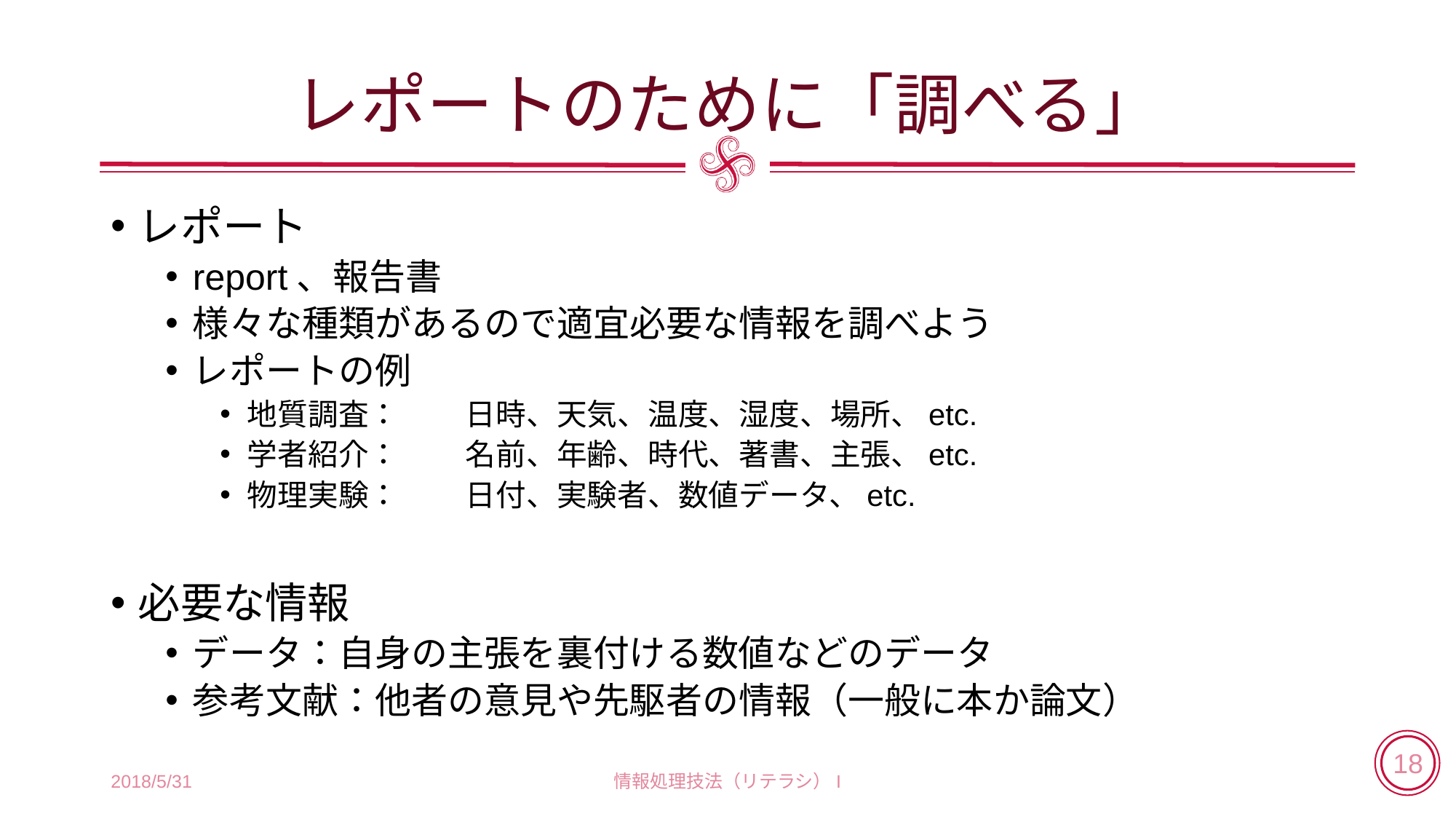

# レポートのために「調べる」
レポート
report、報告書
様々な種類があるので適宜必要な情報を調べよう
レポートの例
地質調査：	日時、天気、温度、湿度、場所、etc.
学者紹介：	名前、年齢、時代、著書、主張、etc.
物理実験：	日付、実験者、数値データ、etc.

必要な情報
データ：自身の主張を裏付ける数値などのデータ
参考文献：他者の意見や先駆者の情報（一般に本か論文）
2018/5/31
情報処理技法（リテラシ）I